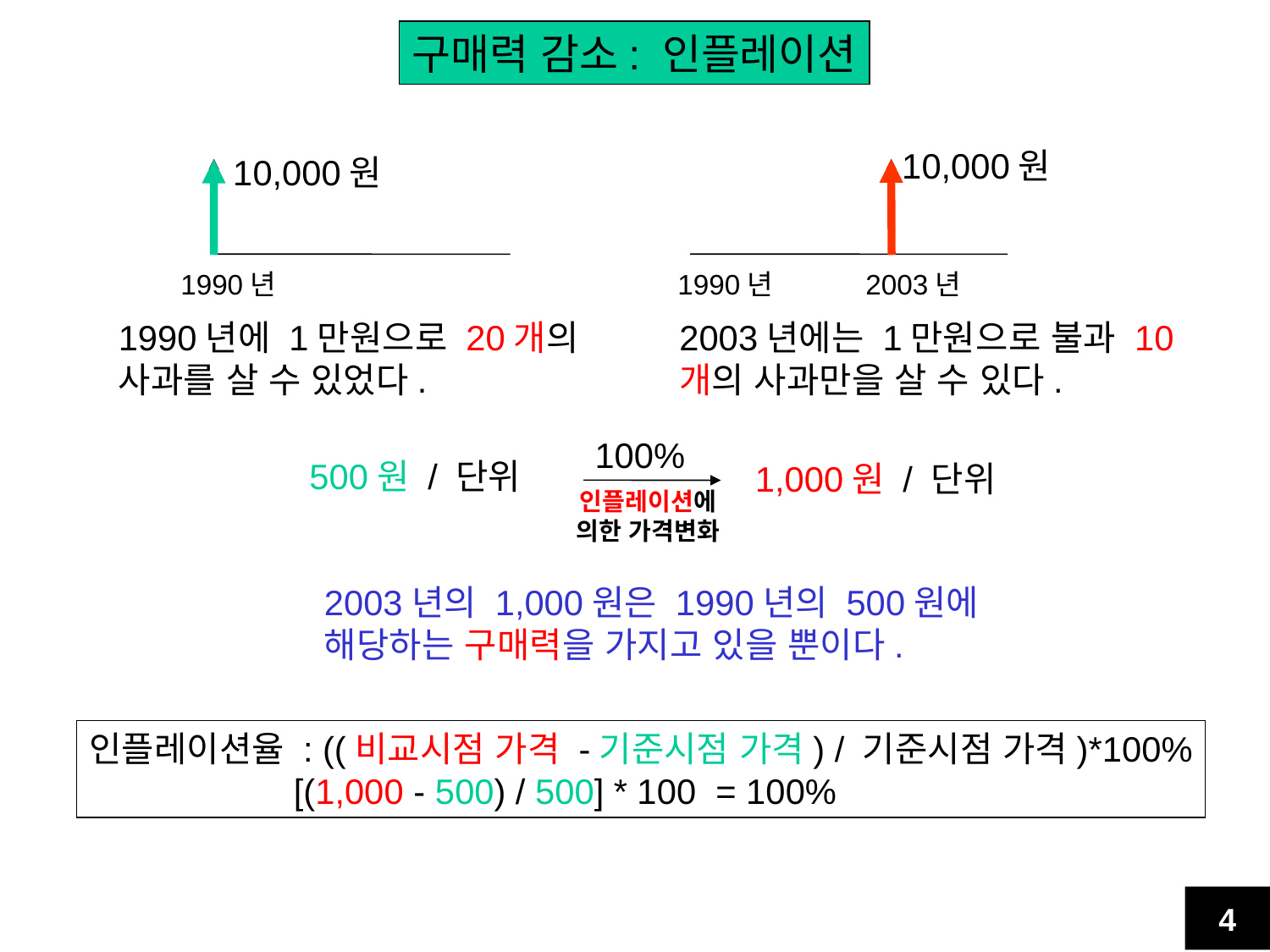

구매력 감소: 인플레이션
10,000원
10,000원

1990년           2003년
1990년

1990년에 1만원으로 20개의 사과를 살 수 있었다.
2003년에는 1만원으로 불과 10개의 사과만을 살 수 있다.
100%
500원 / 단위
1,000원 / 단위
인플레이션에 의한 가격변화

2003년의 1,000원은 1990년의 500원에
해당하는 구매력을 가지고 있을 뿐이다.
인플레이션율 : ((비교시점 가격 -기준시점 가격) / 기준시점 가격)*100%
                     [(1,000 - 500) / 500] * 100  = 100%
4